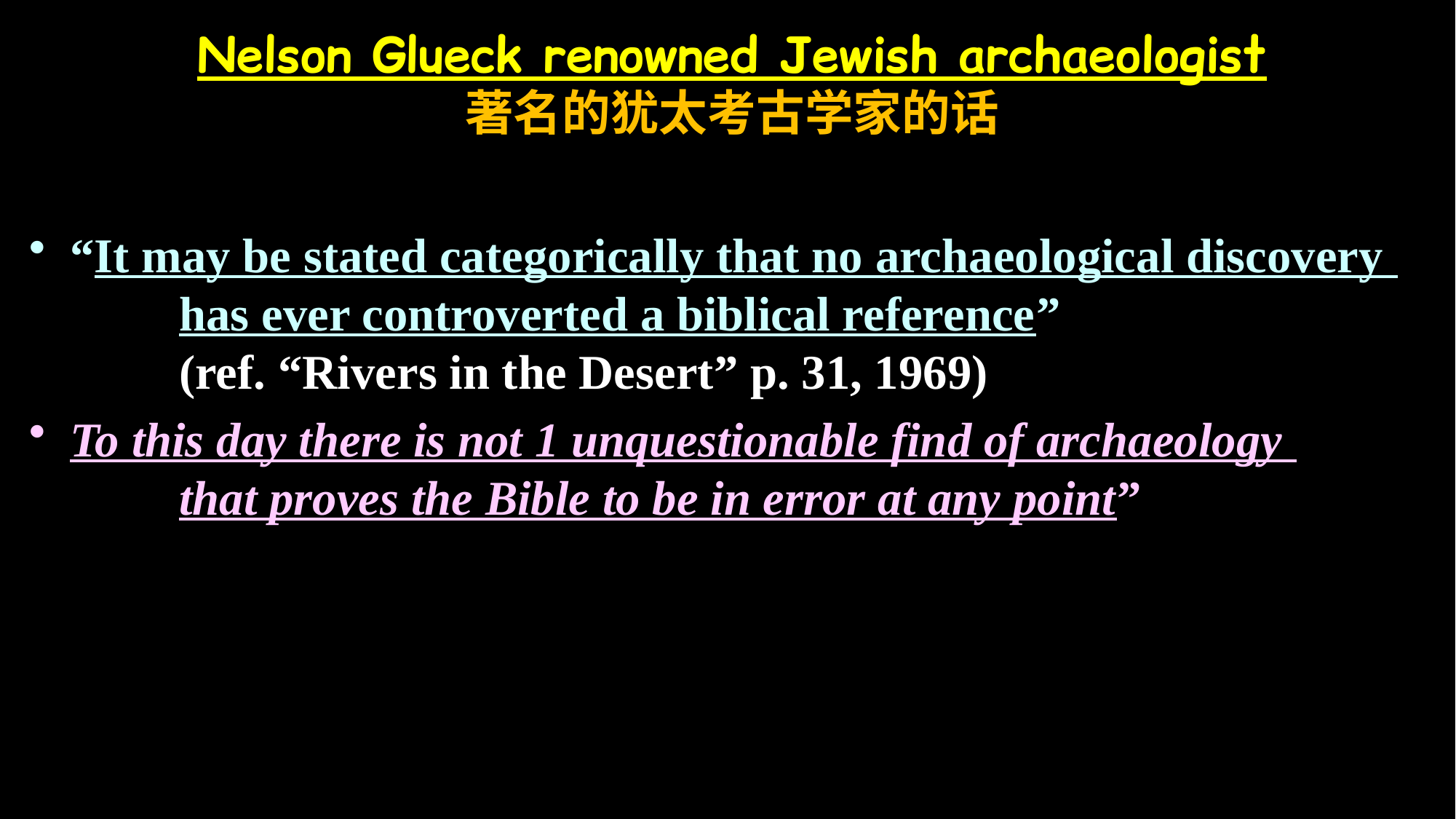

# Nelson Glueck renowned Jewish archaeologist 著名的犹太考古学家的话
“It may be stated categorically that no archaeological discovery 	has ever controverted a biblical reference” 				(ref. “Rivers in the Desert” p. 31, 1969)
To this day there is not 1 unquestionable find of archaeology 		that proves the Bible to be in error at any point”